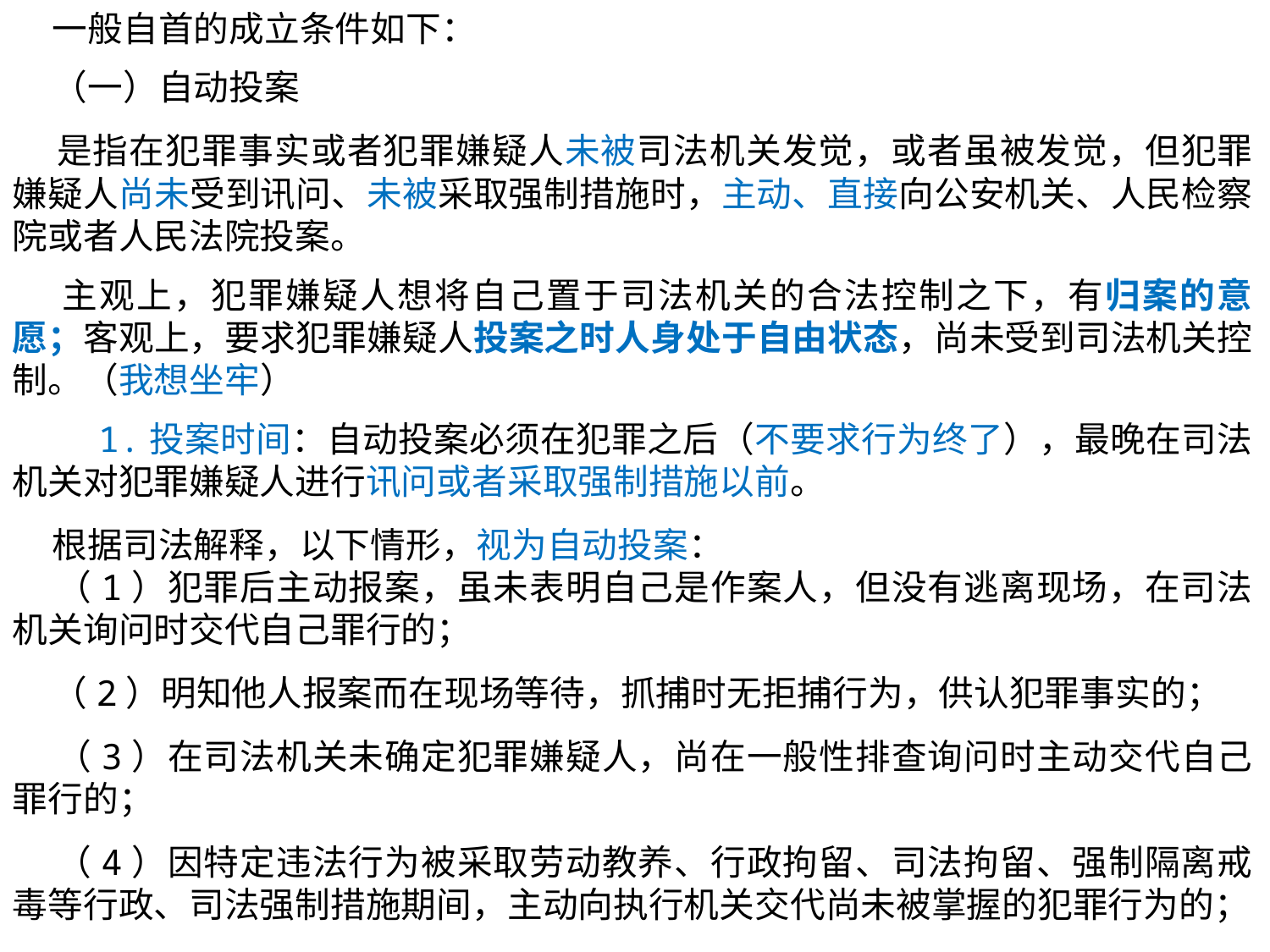

一般自首的成立条件如下：

    （一）自动投案

    是指在犯罪事实或者犯罪嫌疑人未被司法机关发觉，或者虽被发觉，但犯罪嫌疑人尚未受到讯问、未被采取强制措施时，主动、直接向公安机关、人民检察院或者人民法院投案。

    主观上，犯罪嫌疑人想将自己置于司法机关的合法控制之下，有归案的意愿；客观上，要求犯罪嫌疑人投案之时人身处于自由状态，尚未受到司法机关控制。（我想坐牢）

    1.投案时间：自动投案必须在犯罪之后（不要求行为终了），最晚在司法机关对犯罪嫌疑人进行讯问或者采取强制措施以前。

    根据司法解释，以下情形，视为自动投案：
    （1）犯罪后主动报案，虽未表明自己是作案人，但没有逃离现场，在司法机关询问时交代自己罪行的；

    （2）明知他人报案而在现场等待，抓捕时无拒捕行为，供认犯罪事实的；

    （3）在司法机关未确定犯罪嫌疑人，尚在一般性排查询问时主动交代自己罪行的；

    （4）因特定违法行为被采取劳动教养、行政拘留、司法拘留、强制隔离戒毒等行政、司法强制措施期间，主动向执行机关交代尚未被掌握的犯罪行为的；